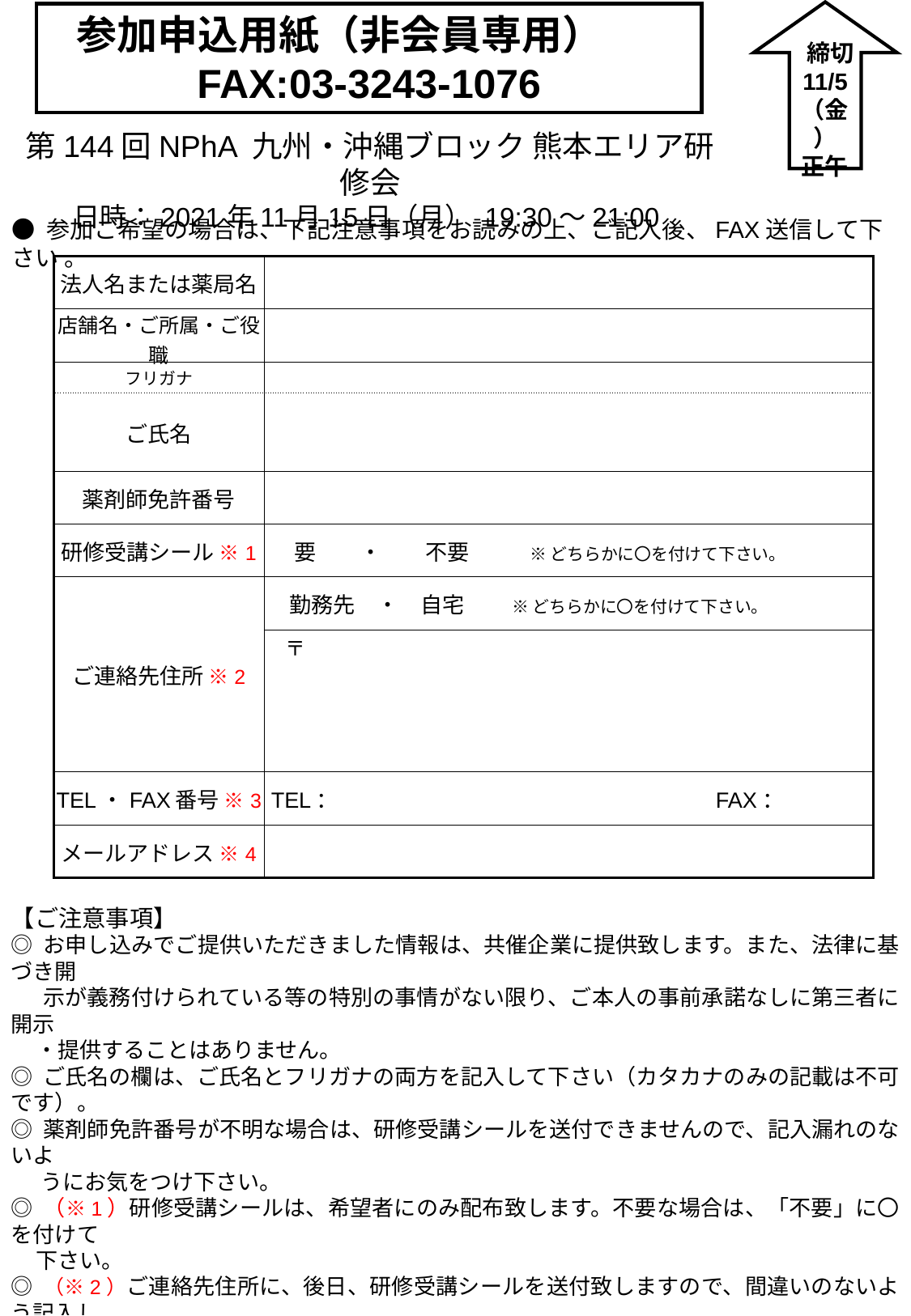

参加申込用紙（非会員専用）
FAX:03-3243-1076
 締切
11/5
（金）
正午
第144回NPhA 九州・沖縄ブロック 熊本エリア研修会
日時：2021年11月15日（月） 19:30～21:00
● 参加ご希望の場合は、下記注意事項をお読みの上、ご記入後、FAX送信して下さい 。
| 法人名または薬局名 |  |
| --- | --- |
| 店舗名・ご所属・ご役職 |  |
| フリガナ |  |
| ご氏名 |  |
| 薬剤師免許番号 |  |
| 研修受講シール ※1 | 要　　・　　不要　　　※ どちらかに〇を付けて下さい。 |
| ご連絡先住所 ※2 | 勤務先　・　自宅　　　 ※ どちらかに〇を付けて下さい。 |
|  | 〒 |
|  |  |
|  |  |
|  |  |
| TEL・FAX番号 ※3 | TEL：　　　　　　　　　　　　　　　　　FAX： |
| メールアドレス ※4 |  |
|  |  |
【ご注意事項】
◎ お申し込みでご提供いただきました情報は、共催企業に提供致します。また、法律に基づき開
　  示が義務付けられている等の特別の事情がない限り、ご本人の事前承諾なしに第三者に開示
    ・提供することはありません。
◎ ご氏名の欄は、ご氏名とフリガナの両方を記入して下さい（カタカナのみの記載は不可です）。
◎ 薬剤師免許番号が不明な場合は、研修受講シールを送付できませんので、記入漏れのないよ
     うにお気をつけ下さい。
◎ （※1）研修受講シールは、希望者にのみ配布致します。不要な場合は、「不要」に〇を付けて
    下さい。
◎ （※2）ご連絡先住所に、後日、研修受講シールを送付致しますので、間違いのないよう記入し
    て下さい。確実に届くように勤務先か自宅かを選び、どちらかに○を付けて下さい。一旦発送し
　  たシールは、いかなる理由でも再送は致しません。
◎ （※3，4）メールアドレスが不鮮明で読み取れない場合等に、お電話による確認の連絡が必要
　　な場合があります。お電話番号は、必ず日中にご連絡が取れる番号を記入して下さい。申込
　　内容に不備があり、かつご連絡が取れない場合はお受け付けできません。